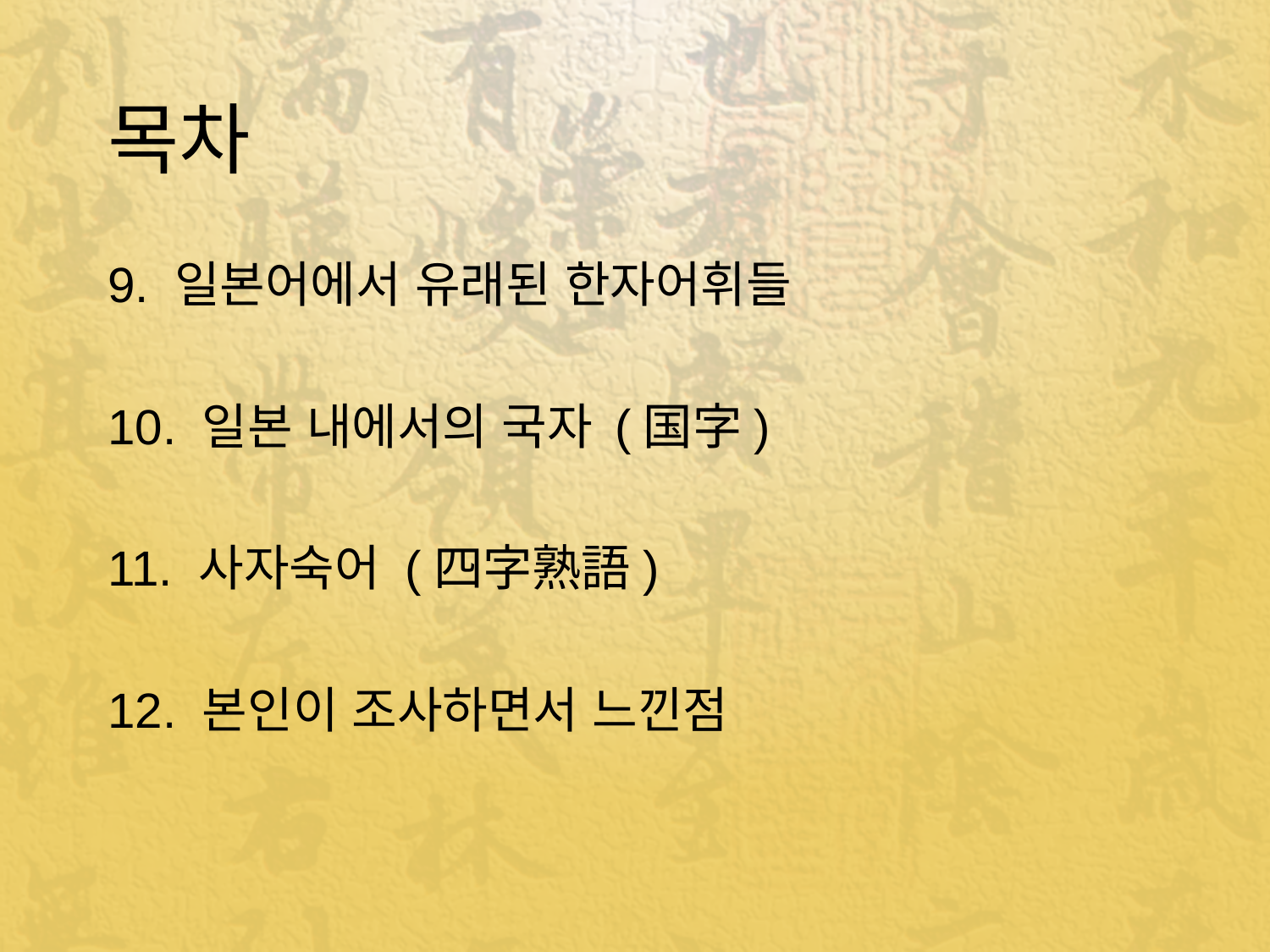

# 목차
9. 일본어에서 유래된 한자어휘들

10. 일본 내에서의 국자 (国字)

11. 사자숙어 (四字熟語)

12. 본인이 조사하면서 느낀점